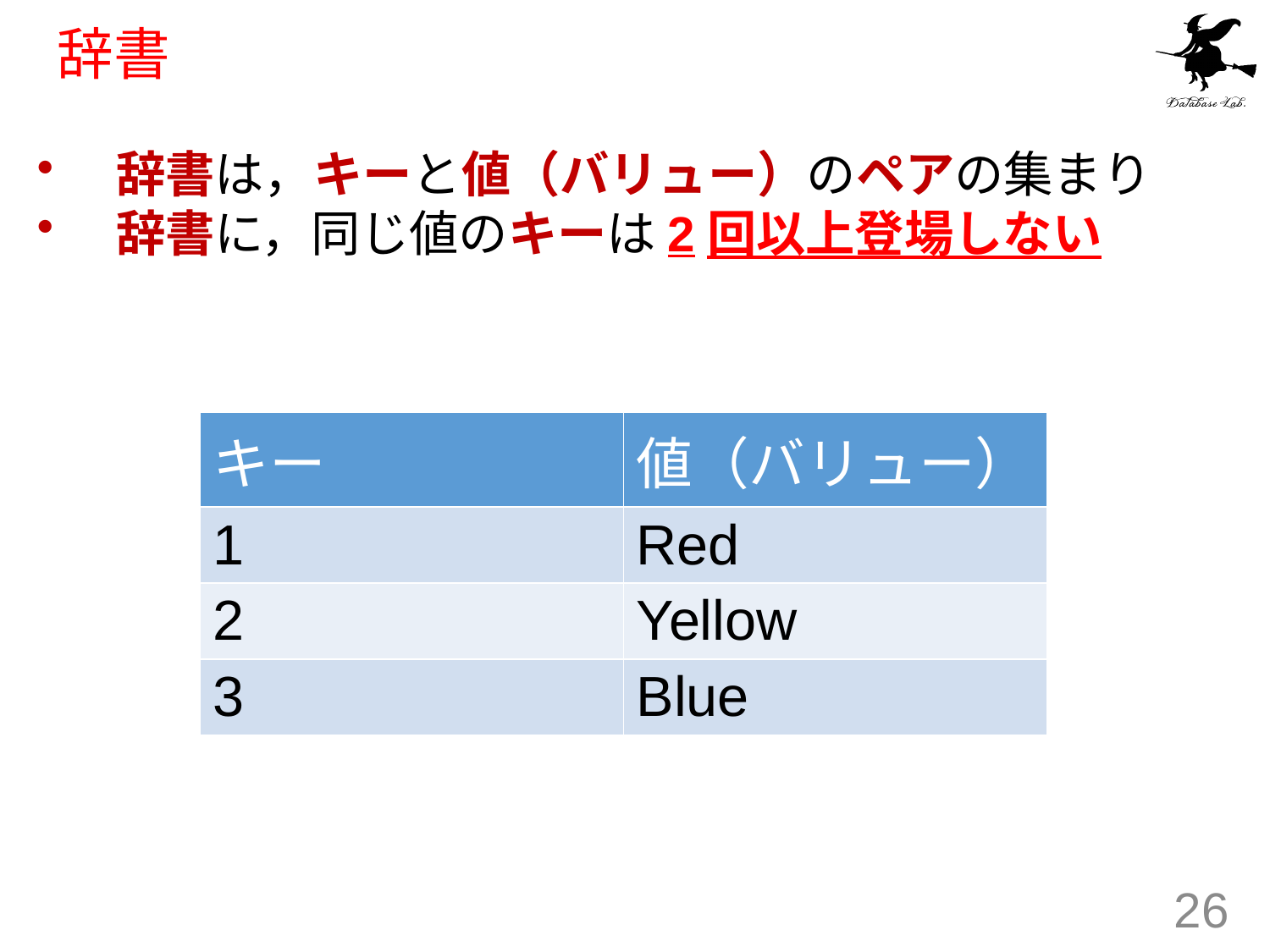

# 辞書
辞書は，キーと値（バリュー）のペアの集まり
辞書に，同じ値のキーは2回以上登場しない
| キー | 値（バリュー） |
| --- | --- |
| 1 | Red |
| 2 | Yellow |
| 3 | Blue |
26